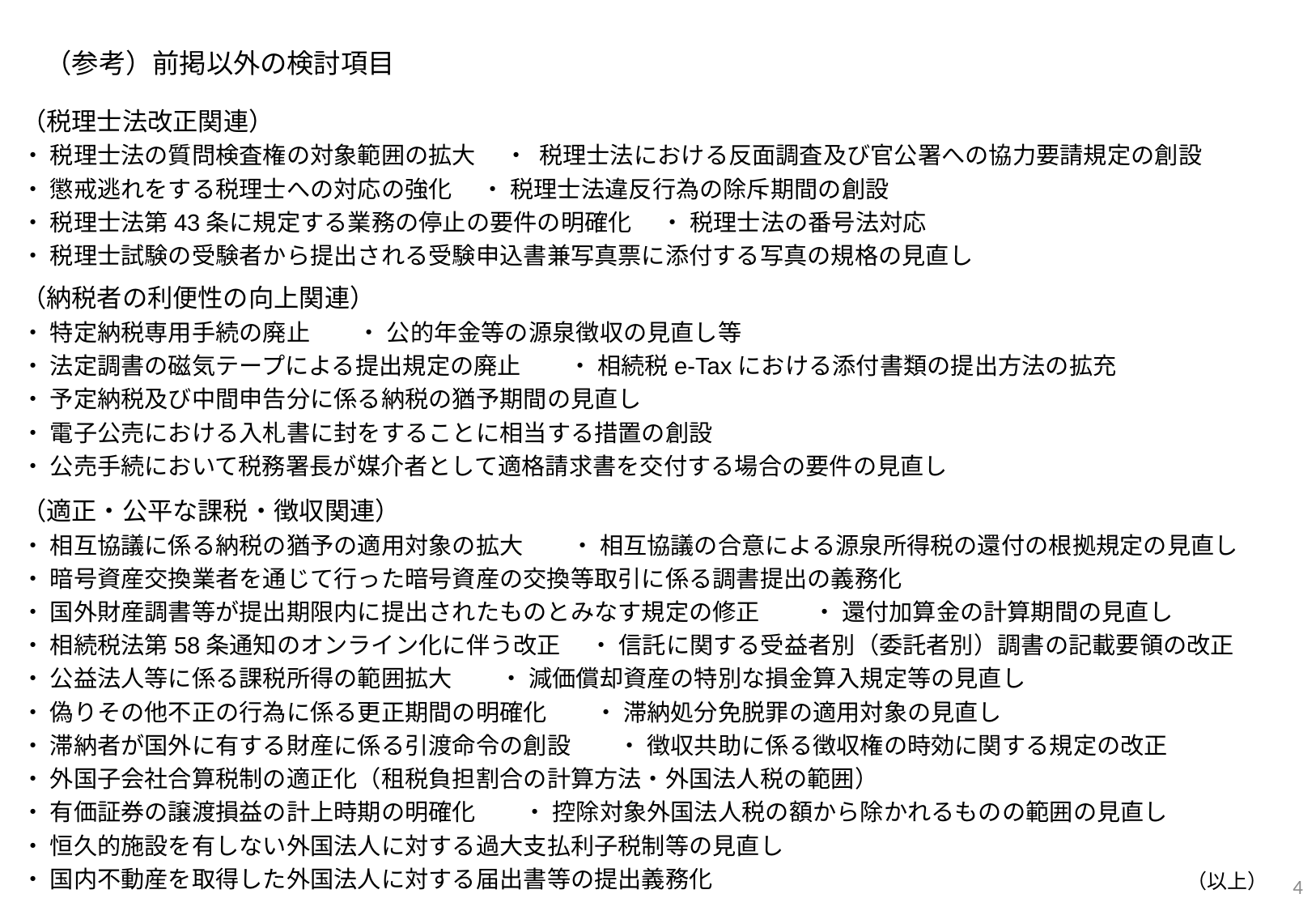

（参考）前掲以外の検討項目
（税理士法改正関連）
・ 税理士法の質問検査権の対象範囲の拡大 　・  税理士法における反面調査及び官公署への協力要請規定の創設
・ 懲戒逃れをする税理士への対応の強化 　・ 税理士法違反行為の除斥期間の創設
・ 税理士法第43条に規定する業務の停止の要件の明確化 　・ 税理士法の番号法対応
・ 税理士試験の受験者から提出される受験申込書兼写真票に添付する写真の規格の見直し

（納税者の利便性の向上関連）
・ 特定納税専用手続の廃止　　・ 公的年金等の源泉徴収の見直し等
・ 法定調書の磁気テープによる提出規定の廃止　　・ 相続税e-Taxにおける添付書類の提出方法の拡充
・ 予定納税及び中間申告分に係る納税の猶予期間の見直し
・ 電子公売における入札書に封をすることに相当する措置の創設
・ 公売手続において税務署長が媒介者として適格請求書を交付する場合の要件の見直し
（適正・公平な課税・徴収関連）
・ 相互協議に係る納税の猶予の適用対象の拡大　　・ 相互協議の合意による源泉所得税の還付の根拠規定の見直し
・ 暗号資産交換業者を通じて行った暗号資産の交換等取引に係る調書提出の義務化
・ 国外財産調書等が提出期限内に提出されたものとみなす規定の修正　　 ・ 還付加算金の計算期間の見直し
・ 相続税法第58条通知のオンライン化に伴う改正　 ・ 信託に関する受益者別（委託者別）調書の記載要領の改正
・ 公益法人等に係る課税所得の範囲拡大　　・ 減価償却資産の特別な損金算入規定等の見直し
・ 偽りその他不正の行為に係る更正期間の明確化　　・ 滞納処分免脱罪の適用対象の見直し
・ 滞納者が国外に有する財産に係る引渡命令の創設　　・ 徴収共助に係る徴収権の時効に関する規定の改正
・ 外国子会社合算税制の適正化（租税負担割合の計算方法・外国法人税の範囲）
・ 有価証券の譲渡損益の計上時期の明確化　　・ 控除対象外国法人税の額から除かれるものの範囲の見直し
・ 恒久的施設を有しない外国法人に対する過大支払利子税制等の見直し
・ 国内不動産を取得した外国法人に対する届出書等の提出義務化
4
（以上）